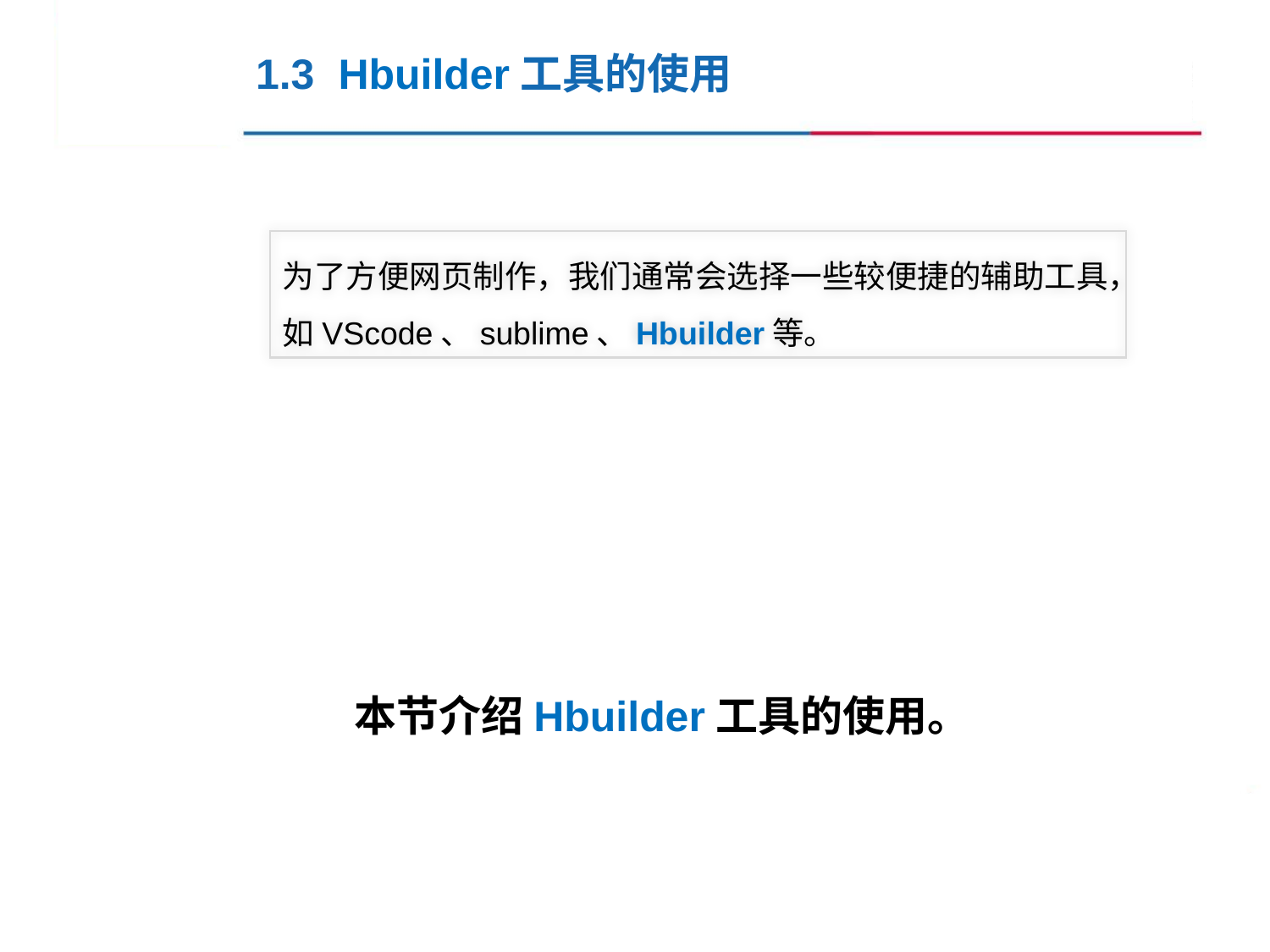

1.3  Hbuilder工具的使用
为了方便网页制作，我们通常会选择一些较便捷的辅助工具，如VScode、sublime、Hbuilder等。

本节介绍Hbuilder工具的使用。